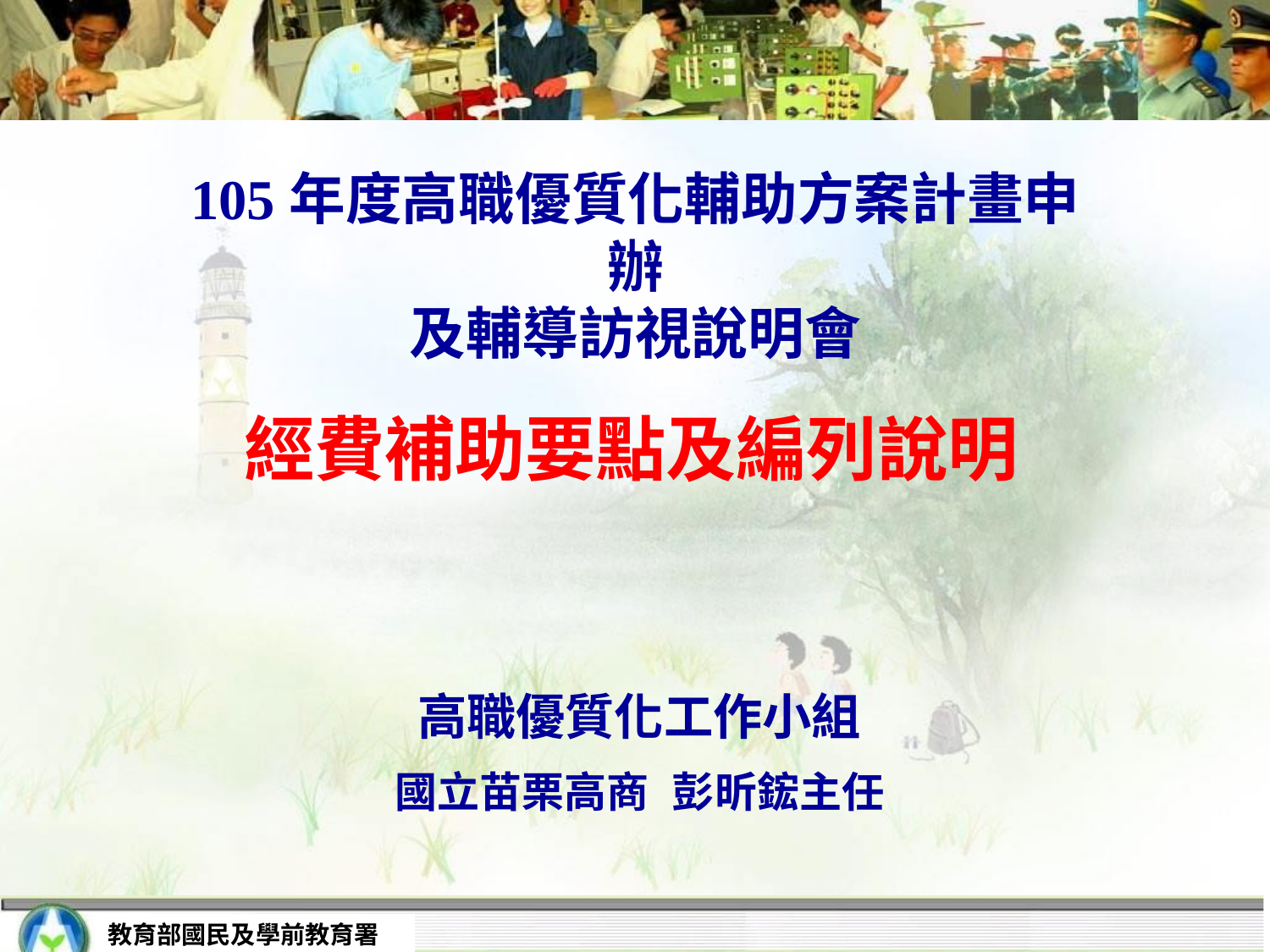

# 105年度高職優質化輔助方案計畫申辦
及輔導訪視說明會
經費補助要點及編列說明
高職優質化工作小組
國立苗栗高商	彭昕鋐主任
教育部國民及學前教育署